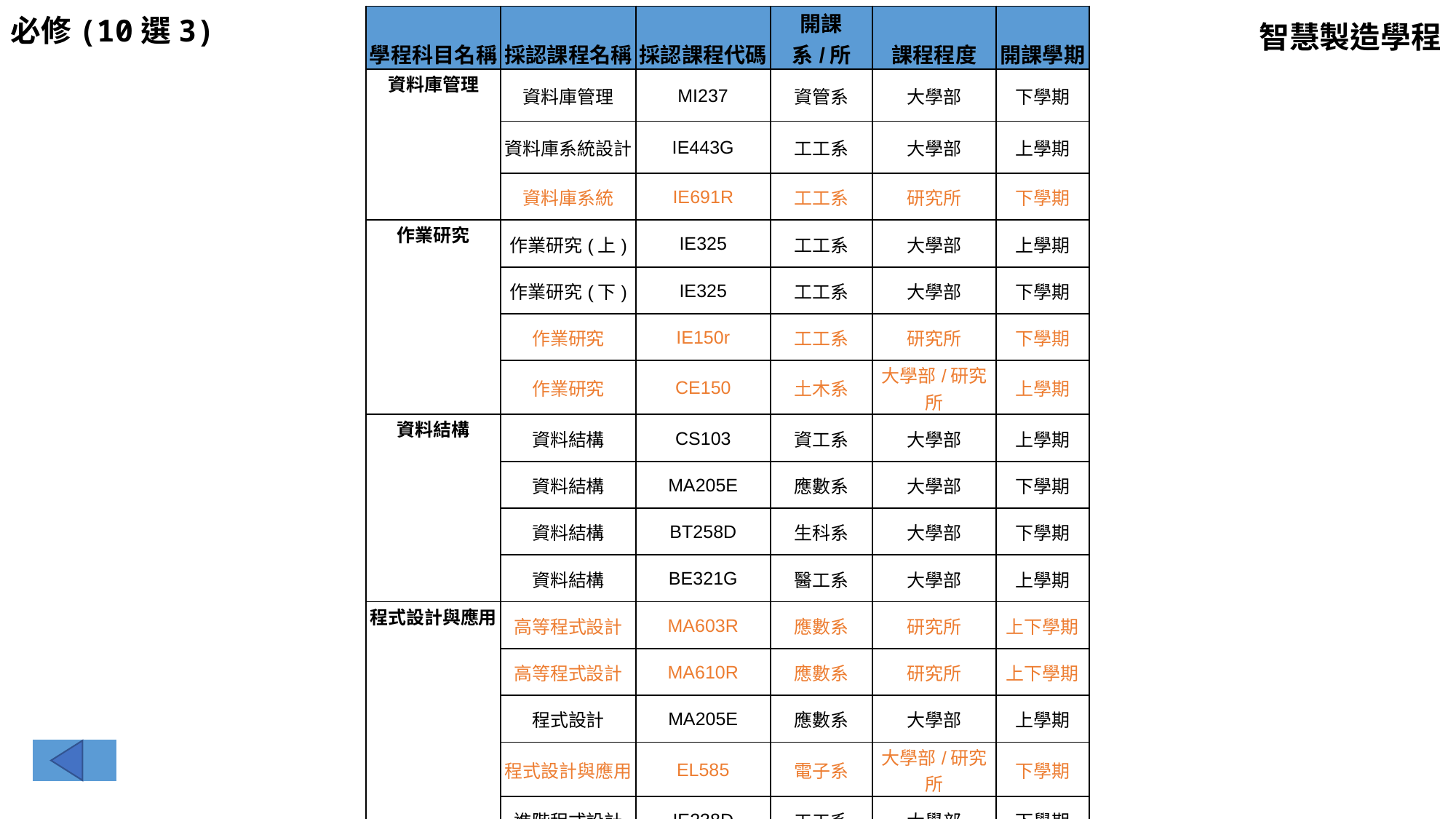

必修(10選3)
智慧製造學程
| 學程科目名稱 | 採認課程名稱 | 採認課程代碼 | 開課系/所 | 課程程度 | 開課學期 |
| --- | --- | --- | --- | --- | --- |
| 資料庫管理 | 資料庫管理 | MI237 | 資管系 | 大學部 | 下學期 |
|  | 資料庫系統設計 | IE443G | 工工系 | 大學部 | 上學期 |
|  | 資料庫系統 | IE691R | 工工系 | 研究所 | 下學期 |
| 作業研究 | 作業研究(上) | IE325 | 工工系 | 大學部 | 上學期 |
|  | 作業研究(下) | IE325 | 工工系 | 大學部 | 下學期 |
|  | 作業研究 | IE150r | 工工系 | 研究所 | 下學期 |
|  | 作業研究 | CE150 | 土木系 | 大學部/研究所 | 上學期 |
| 資料結構 | 資料結構 | CS103 | 資工系 | 大學部 | 上學期 |
|  | 資料結構 | MA205E | 應數系 | 大學部 | 下學期 |
|  | 資料結構 | BT258D | 生科系 | 大學部 | 下學期 |
|  | 資料結構 | BE321G | 醫工系 | 大學部 | 上學期 |
| 程式設計與應用 | 高等程式設計 | MA603R | 應數系 | 研究所 | 上下學期 |
|  | 高等程式設計 | MA610R | 應數系 | 研究所 | 上下學期 |
|  | 程式設計 | MA205E | 應數系 | 大學部 | 上學期 |
|  | 程式設計與應用 | EL585 | 電子系 | 大學部/研究所 | 下學期 |
|  | 進階程式設計 | IE238D | 工工系 | 大學部 | 下學期 |